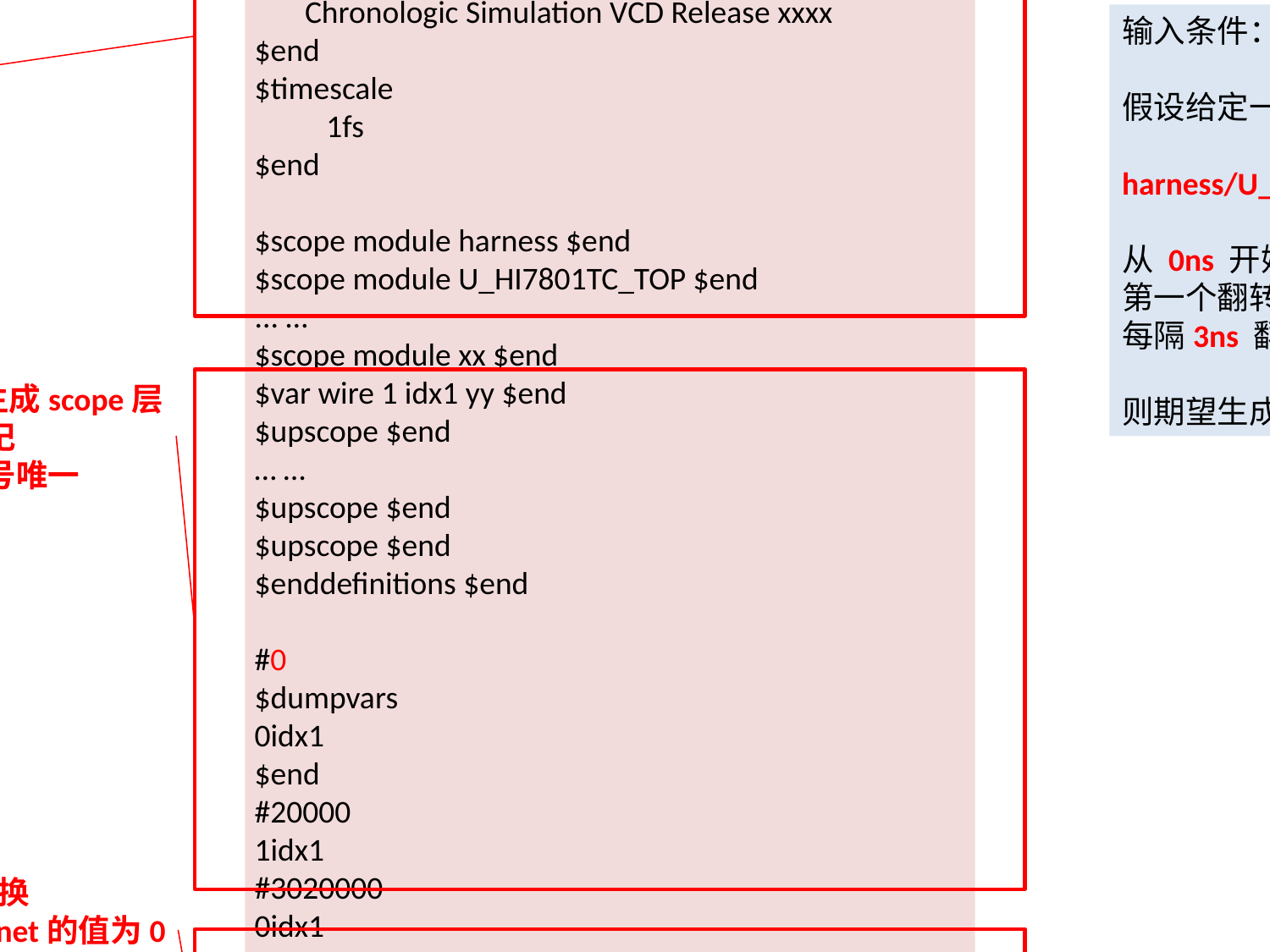

$date
        Mon Apr 20 15:20:30 2020

$end
$version
       Chronologic Simulation VCD Release xxxx
$end
$timescale
          1fs
$end

$scope module harness $end
$scope module U_HI7801TC_TOP $end
... …
$scope module xx $end
$var wire 1 idx1 yy $end
$upscope $end
… …
$upscope $end
$upscope $end
$enddefinitions $end

#0
$dumpvars
0idx1
$end
#20000
1idx1
#3020000
0idx1
#6020000
1idx1
…
#100020000
0idx1
输入条件：

假设给定一条net名称为：

harness/U_HI7801TC_TOP/…/xx/yy

从 0ns 开始生成VCD，直到100ns
第一个翻转发生在0.02 ns
每隔3ns 翻转一次。

则期望生成的VCD 文件如左图所示
可以固定写死

以wire名字的斜线作为分隔符生成scope层
最后一层以 $var wire 1 形式标记
Idx1 是索引号，每个wire索引号唯一
从0fs 开始初始化，注意单位转换
0idx1 表示 “索引号为idx1”的net的值为0
以 $dumpvars, $end 包裹，全局只有一个

VCD向量主体，第20000fs (即0.02ns）的时候，idx1变为1
注意每次赋值的时候，要和上一次相反，例如上一个时间点是0，下一个时间点必定是1